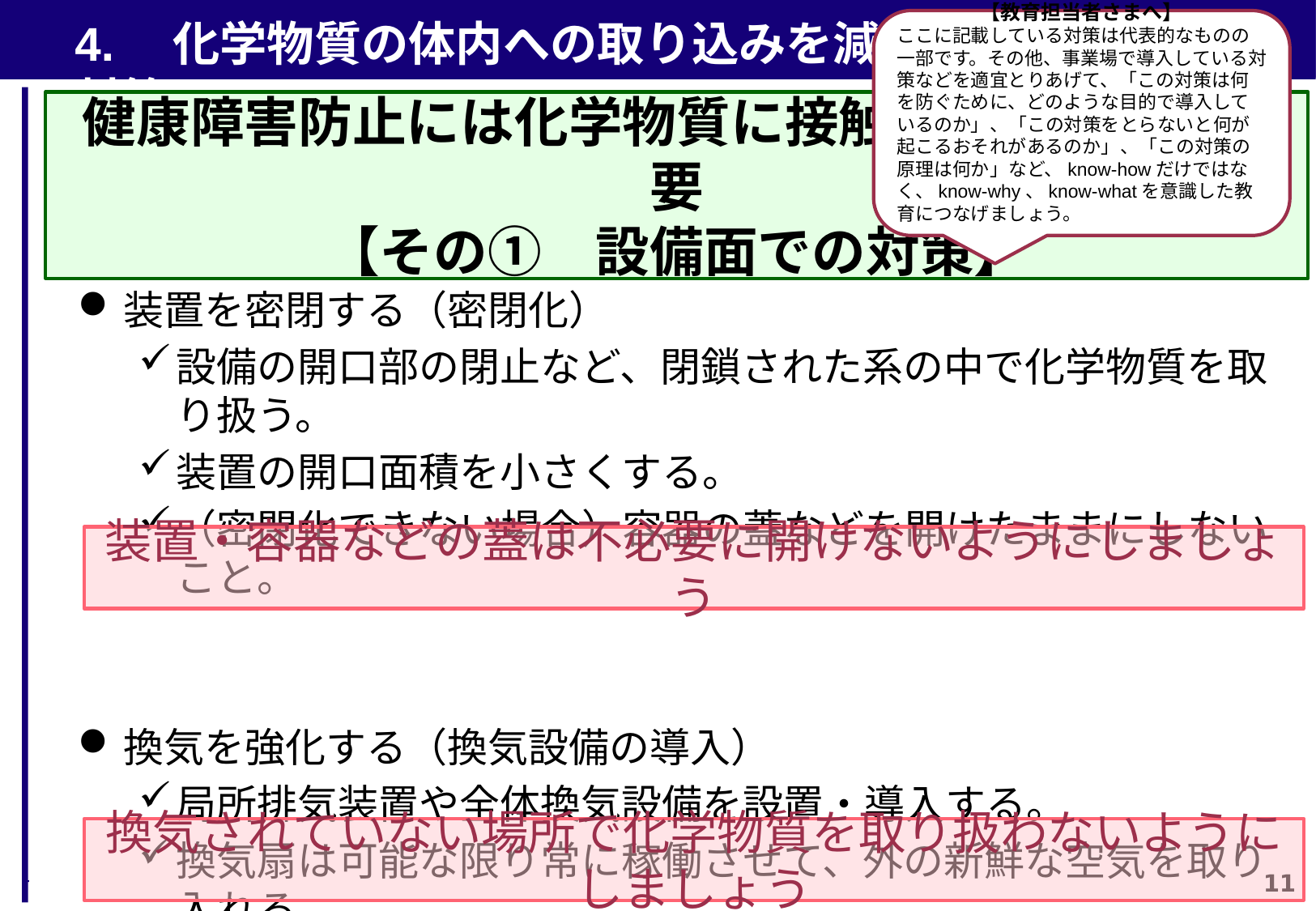

4.　化学物質の体内への取り込みを減らす設備対策
【教育担当者さまへ】
ここに記載している対策は代表的なものの一部です。その他、事業場で導入している対策などを適宜とりあげて、「この対策は何を防ぐために、どのような目的で導入しているのか」、「この対策をとらないと何が起こるおそれがあるのか」、「この対策の原理は何か」など、know-howだけではなく、know-why、know-whatを意識した教育につなげましょう。

健康障害防止には化学物質に接触しないことが重要
【その①　設備面での対策】
装置を密閉する（密閉化）
設備の開口部の閉止など、閉鎖された系の中で化学物質を取り扱う。
装置の開口面積を小さくする。
（密閉化できない場合）容器の蓋などを開けたままにしないこと。

換気を強化する（換気設備の導入）
局所排気装置や全体換気設備を設置・導入する。
換気扇は可能な限り常に稼働させて、外の新鮮な空気を取り入れる。
装置・容器などの蓋は不必要に開けないようにしましょう
換気されていない場所で化学物質を取り扱わないようにしましょう

11